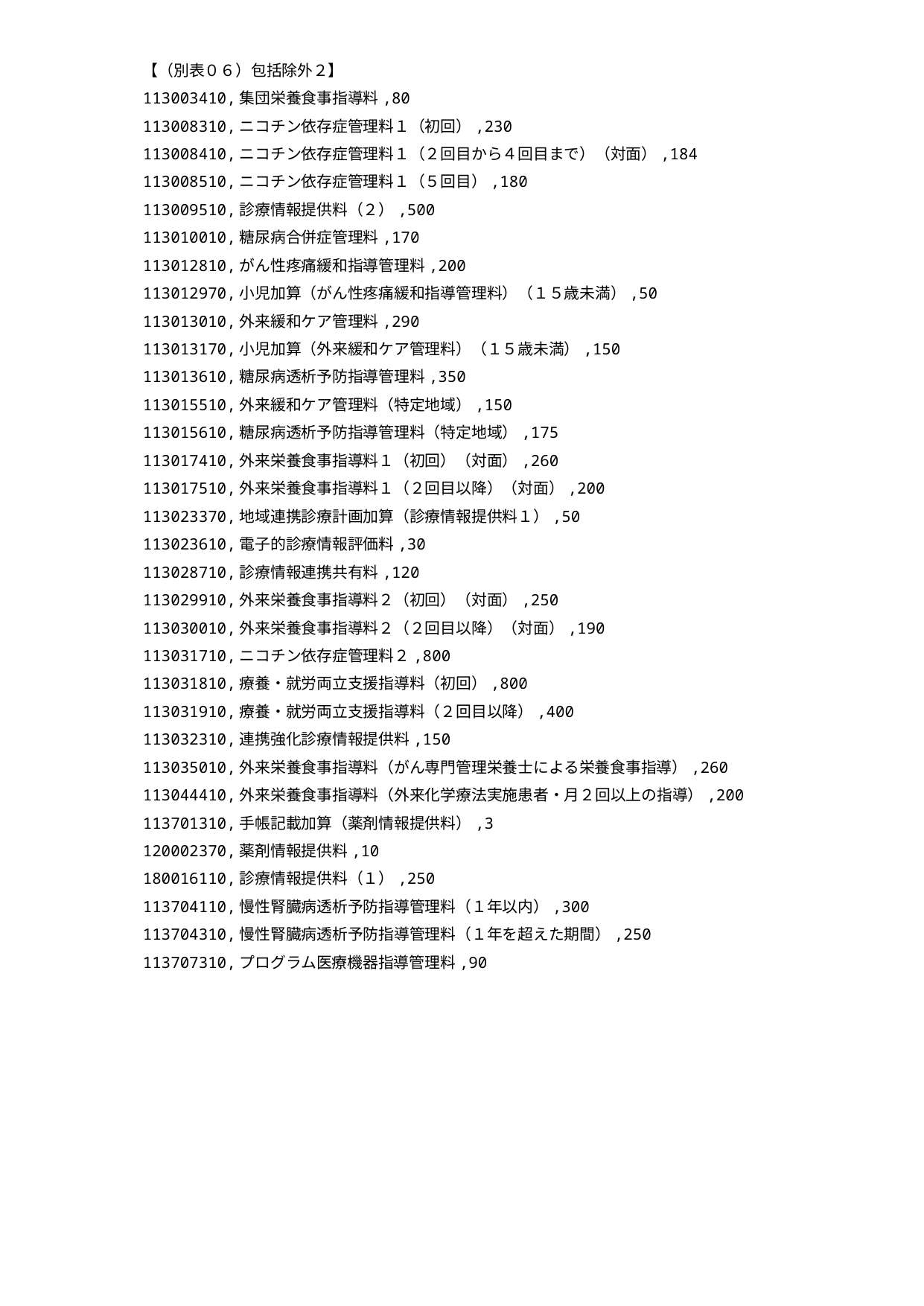

【（別表０６）包括除外２】
113003410,集団栄養食事指導料,80
113008310,ニコチン依存症管理料１（初回）,230
113008410,ニコチン依存症管理料１（２回目から４回目まで）（対面）,184
113008510,ニコチン依存症管理料１（５回目）,180
113009510,診療情報提供料（２）,500
113010010,糖尿病合併症管理料,170
113012810,がん性疼痛緩和指導管理料,200
113012970,小児加算（がん性疼痛緩和指導管理料）（１５歳未満）,50
113013010,外来緩和ケア管理料,290
113013170,小児加算（外来緩和ケア管理料）（１５歳未満）,150
113013610,糖尿病透析予防指導管理料,350
113015510,外来緩和ケア管理料（特定地域）,150
113015610,糖尿病透析予防指導管理料（特定地域）,175
113017410,外来栄養食事指導料１（初回）（対面）,260
113017510,外来栄養食事指導料１（２回目以降）（対面）,200
113023370,地域連携診療計画加算（診療情報提供料１）,50
113023610,電子的診療情報評価料,30
113028710,診療情報連携共有料,120
113029910,外来栄養食事指導料２（初回）（対面）,250
113030010,外来栄養食事指導料２（２回目以降）（対面）,190
113031710,ニコチン依存症管理料２,800
113031810,療養・就労両立支援指導料（初回）,800
113031910,療養・就労両立支援指導料（２回目以降）,400
113032310,連携強化診療情報提供料,150
113035010,外来栄養食事指導料（がん専門管理栄養士による栄養食事指導）,260
113044410,外来栄養食事指導料（外来化学療法実施患者・月２回以上の指導）,200
113701310,手帳記載加算（薬剤情報提供料）,3
120002370,薬剤情報提供料,10
180016110,診療情報提供料（１）,250
113704110,慢性腎臓病透析予防指導管理料（１年以内）,300
113704310,慢性腎臓病透析予防指導管理料（１年を超えた期間）,250
113707310,プログラム医療機器指導管理料,90